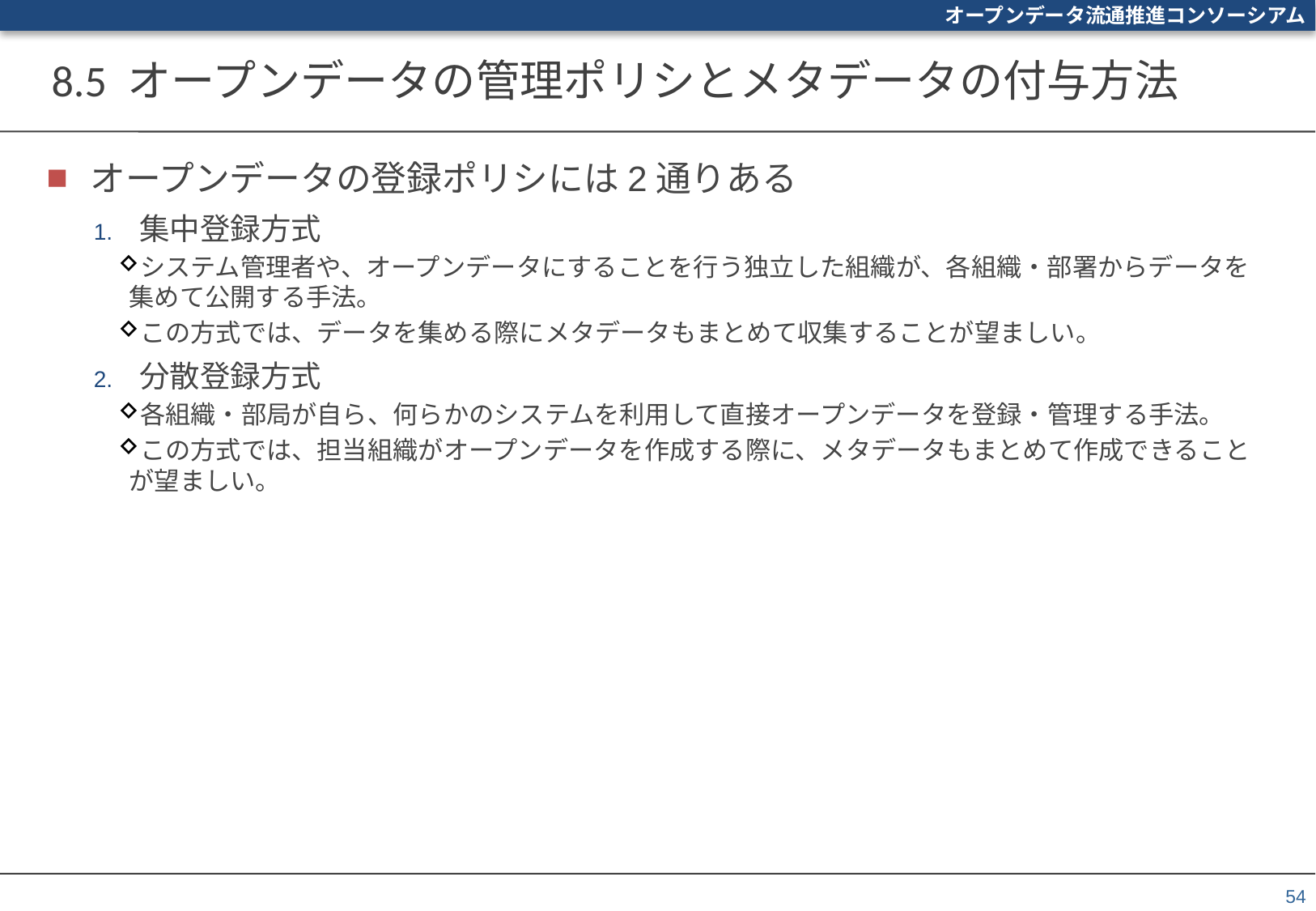

# 8.5 オープンデータの管理ポリシとメタデータの付与方法
オープンデータの登録ポリシには2通りある
集中登録方式
システム管理者や、オープンデータにすることを行う独立した組織が、各組織・部署からデータを集めて公開する手法。
この方式では、データを集める際にメタデータもまとめて収集することが望ましい。
分散登録方式
各組織・部局が自ら、何らかのシステムを利用して直接オープンデータを登録・管理する手法。
この方式では、担当組織がオープンデータを作成する際に、メタデータもまとめて作成できることが望ましい。

54